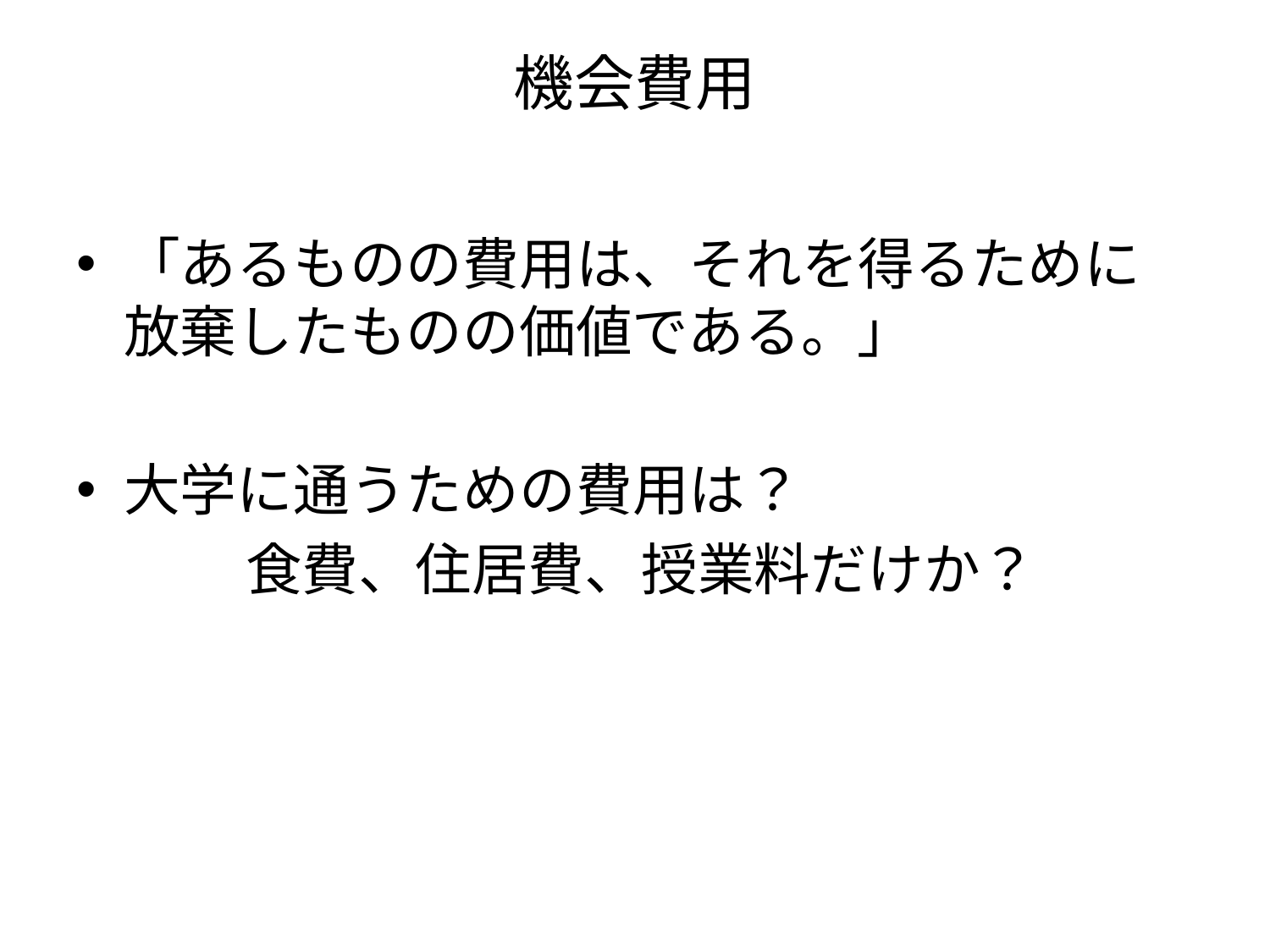

# 機会費用
「あるものの費用は、それを得るために放棄したものの価値である。」

大学に通うための費用は？
　　　食費、住居費、授業料だけか？